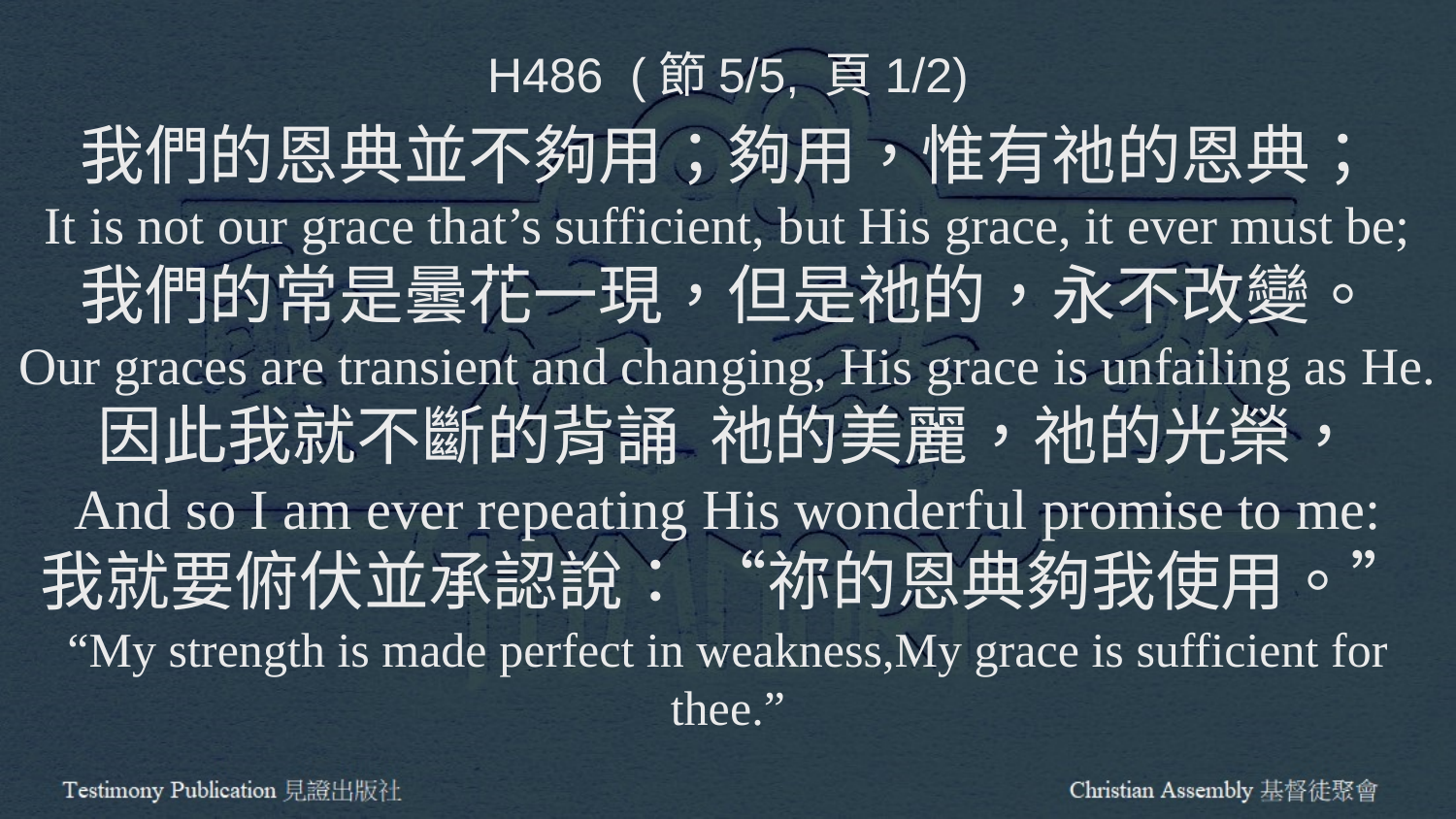

H486  (節5/5, 頁1/2)
我們的恩典並不夠用；夠用，惟有祂的恩典；
It is not our grace that’s sufficient, but His grace, it ever must be;
我們的常是曇花一現，但是祂的，永不改變。
Our graces are transient and changing, His grace is unfailing as He.
因此我就不斷的背誦  祂的美麗，祂的光榮，
And so I am ever repeating His wonderful promise to me:
我就要俯伏並承認說： “祢的恩典夠我使用。”
“My strength is made perfect in weakness,My grace is sufficient for thee.”